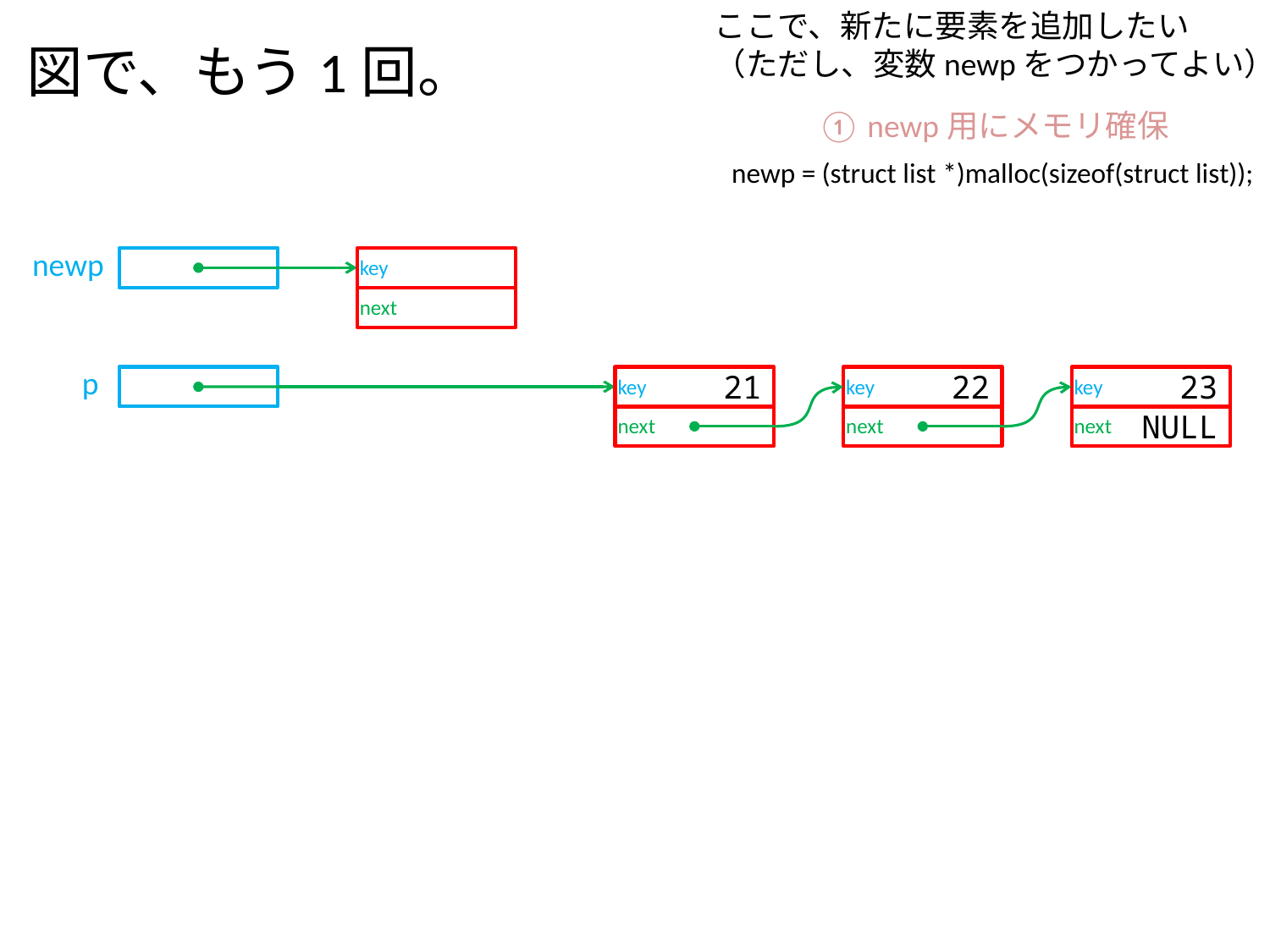

ここで、新たに要素を追加したい
（ただし、変数newpをつかってよい）
図で、もう1回。
① newp用にメモリ確保
newp = (struct list *)malloc(sizeof(struct list));
newp

key

next

p

key
21
key
22
key
23
next

next

next
NULL